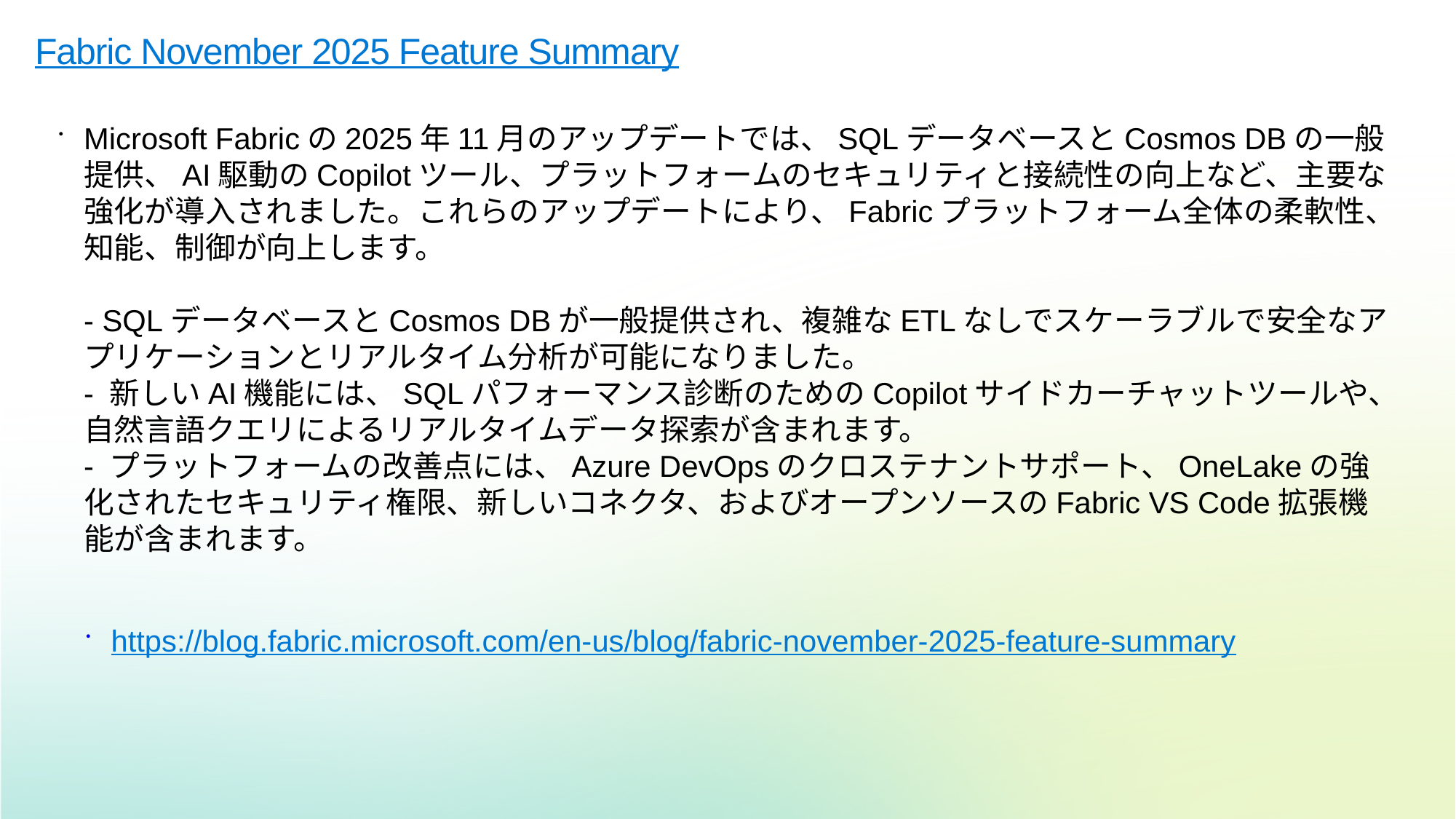

# Fabric November 2025 Feature Summary
Microsoft Fabricの2025年11月のアップデートでは、SQLデータベースとCosmos DBの一般提供、AI駆動のCopilotツール、プラットフォームのセキュリティと接続性の向上など、主要な強化が導入されました。これらのアップデートにより、Fabricプラットフォーム全体の柔軟性、知能、制御が向上します。
- SQLデータベースとCosmos DBが一般提供され、複雑なETLなしでスケーラブルで安全なアプリケーションとリアルタイム分析が可能になりました。
- 新しいAI機能には、SQLパフォーマンス診断のためのCopilotサイドカーチャットツールや、自然言語クエリによるリアルタイムデータ探索が含まれます。
- プラットフォームの改善点には、Azure DevOpsのクロステナントサポート、OneLakeの強化されたセキュリティ権限、新しいコネクタ、およびオープンソースのFabric VS Code拡張機能が含まれます。

https://blog.fabric.microsoft.com/en-us/blog/fabric-november-2025-feature-summary